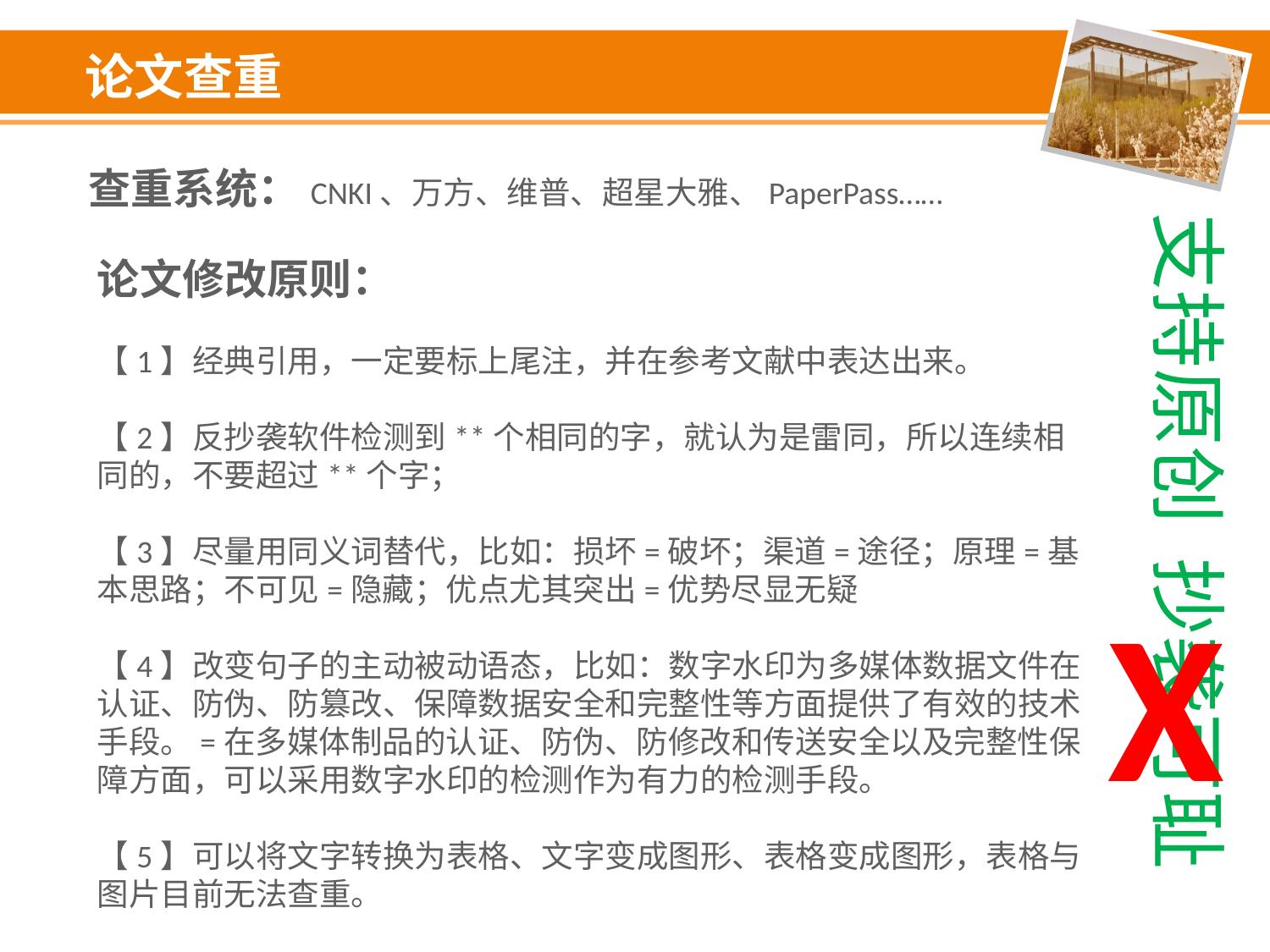

# 论文查重
查重系统：CNKI、万方、维普、超星大雅、PaperPass……
支持原创  抄袭可耻
论文修改原则：

【1】经典引用，一定要标上尾注，并在参考文献中表达出来。

【2】反抄袭软件检测到**个相同的字，就认为是雷同，所以连续相同的，不要超过**个字；

【3】尽量用同义词替代，比如：损坏=破坏；渠道=途径；原理=基本思路；不可见=隐藏；优点尤其突出=优势尽显无疑

【4】改变句子的主动被动语态，比如：数字水印为多媒体数据文件在认证、防伪、防篡改、保障数据安全和完整性等方面提供了有效的技术手段。=在多媒体制品的认证、防伪、防修改和传送安全以及完整性保障方面，可以采用数字水印的检测作为有力的检测手段。

【5】可以将文字转换为表格、文字变成图形、表格变成图形，表格与图片目前无法查重。
X